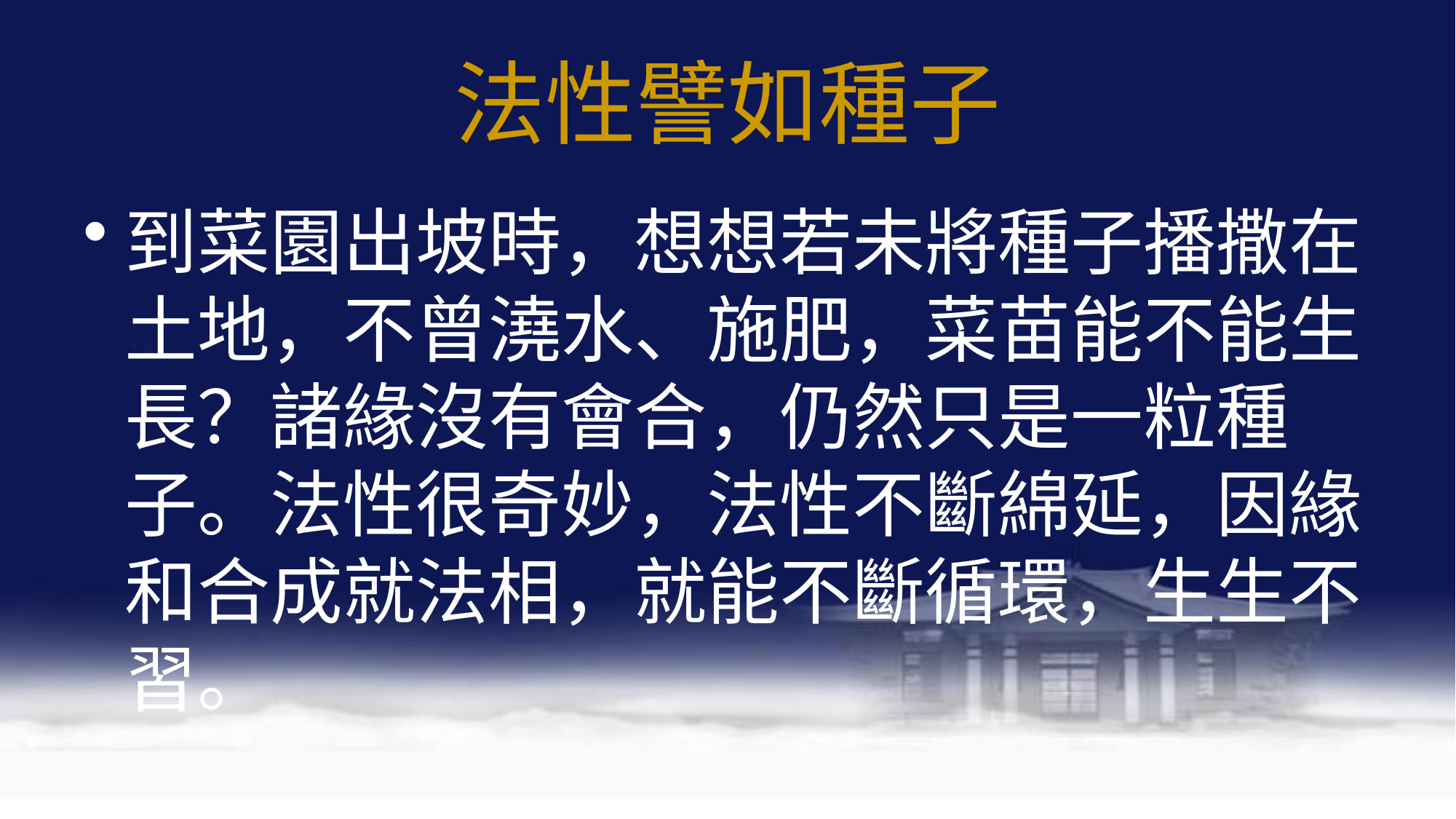

# 法性譬如種子
到菜園出坡時，想想若未將種子播撒在土地，不曾澆水、施肥，菜苗能不能生長？諸緣沒有會合，仍然只是一粒種子。法性很奇妙，法性不斷綿延，因緣和合成就法相，就能不斷循環，生生不習。